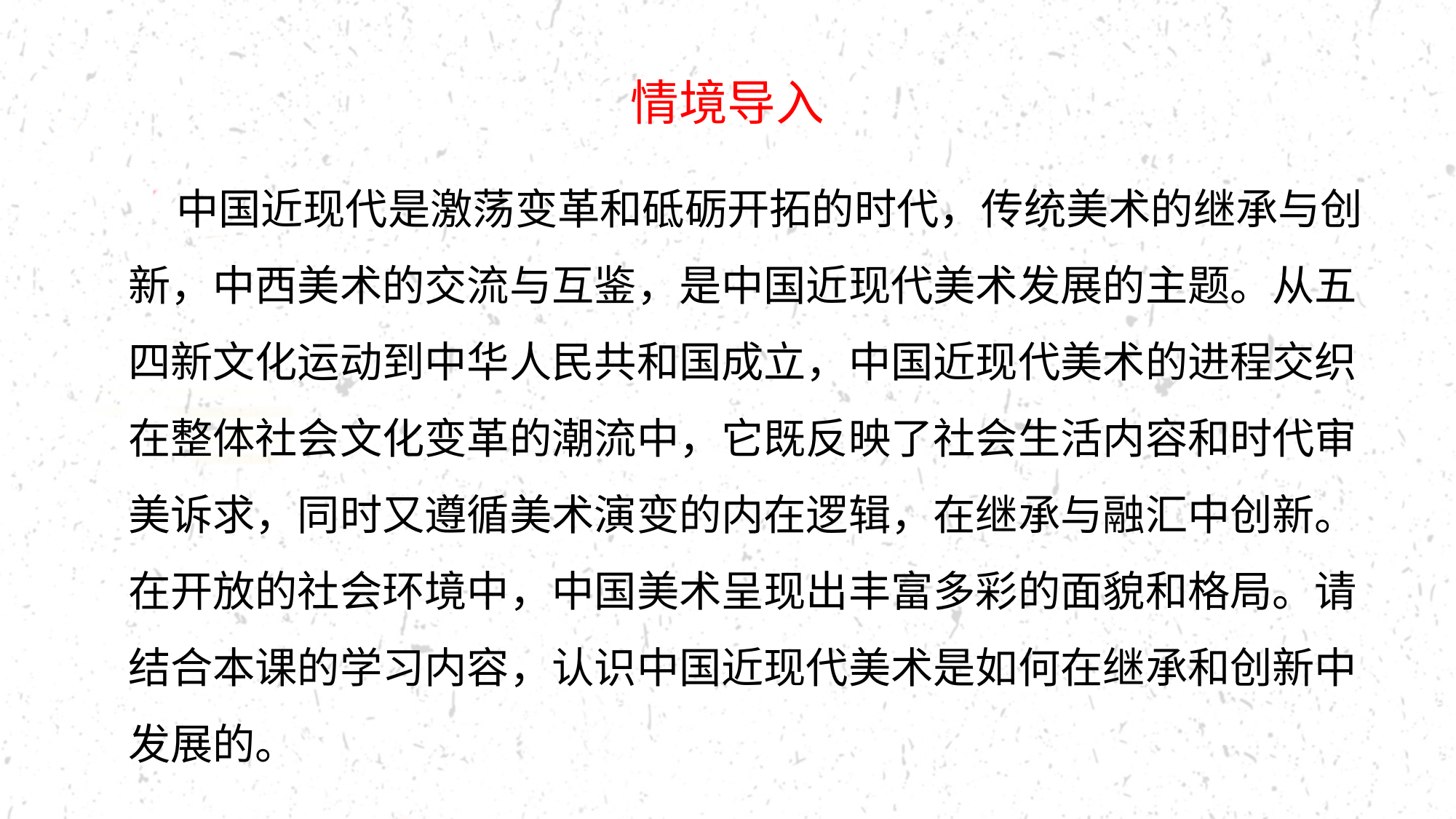

# 情境导入
    中国近现代是激荡变革和砥砺开拓的时代，传统美术的继承与创新，中西美术的交流与互鉴，是中国近现代美术发展的主题。从五四新文化运动到中华人民共和国成立，中国近现代美术的进程交织在整体社会文化变革的潮流中，它既反映了社会生活内容和时代审美诉求，同时又遵循美术演变的内在逻辑，在继承与融汇中创新。在开放的社会环境中，中国美术呈现出丰富多彩的面貌和格局。请结合本课的学习内容，认识中国近现代美术是如何在继承和创新中发展的。